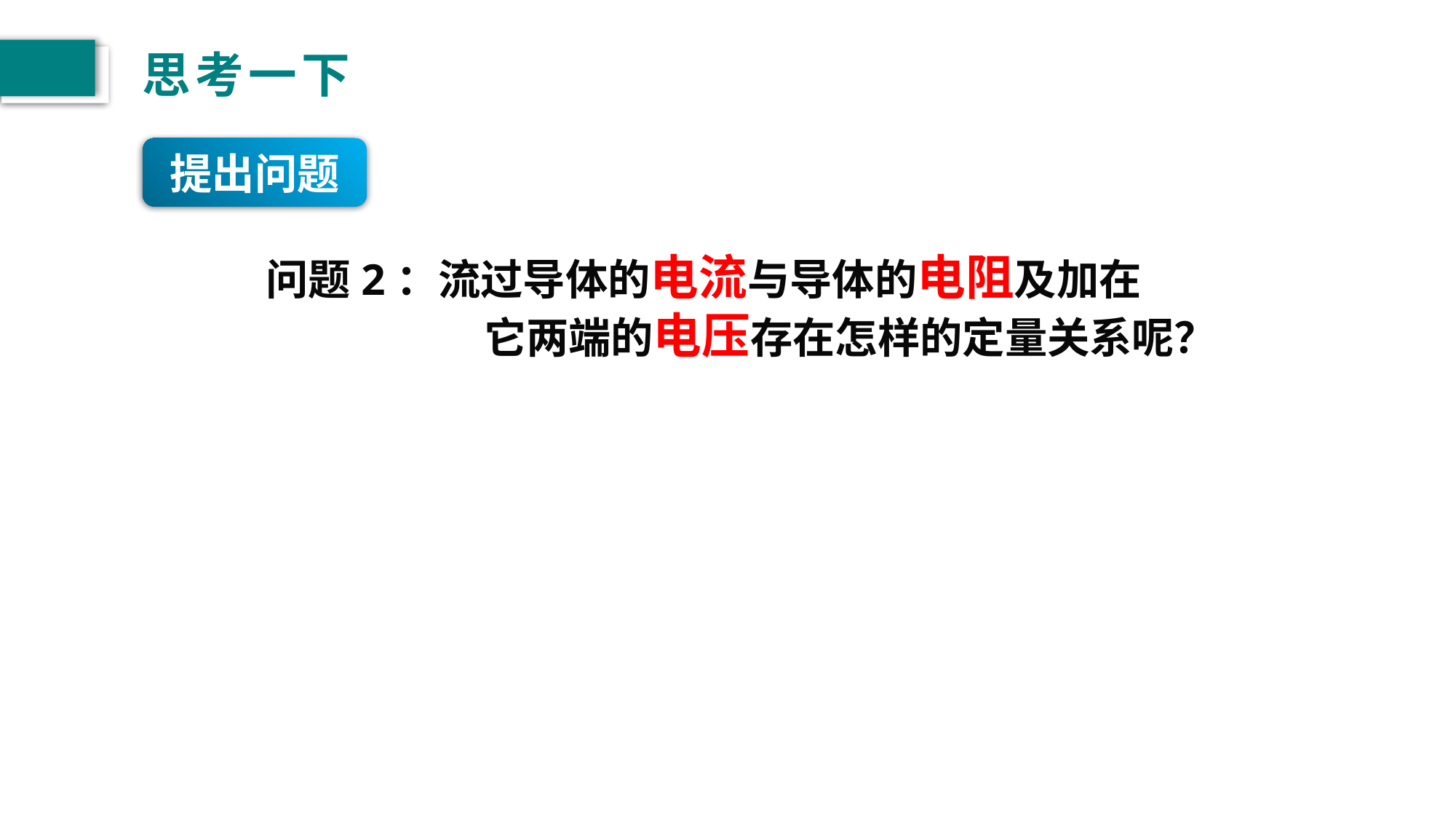

# 思考一下
提出问题
问题2：流过导体的电流与导体的电阻及加在		它两端的电压存在怎样的定量关系呢？